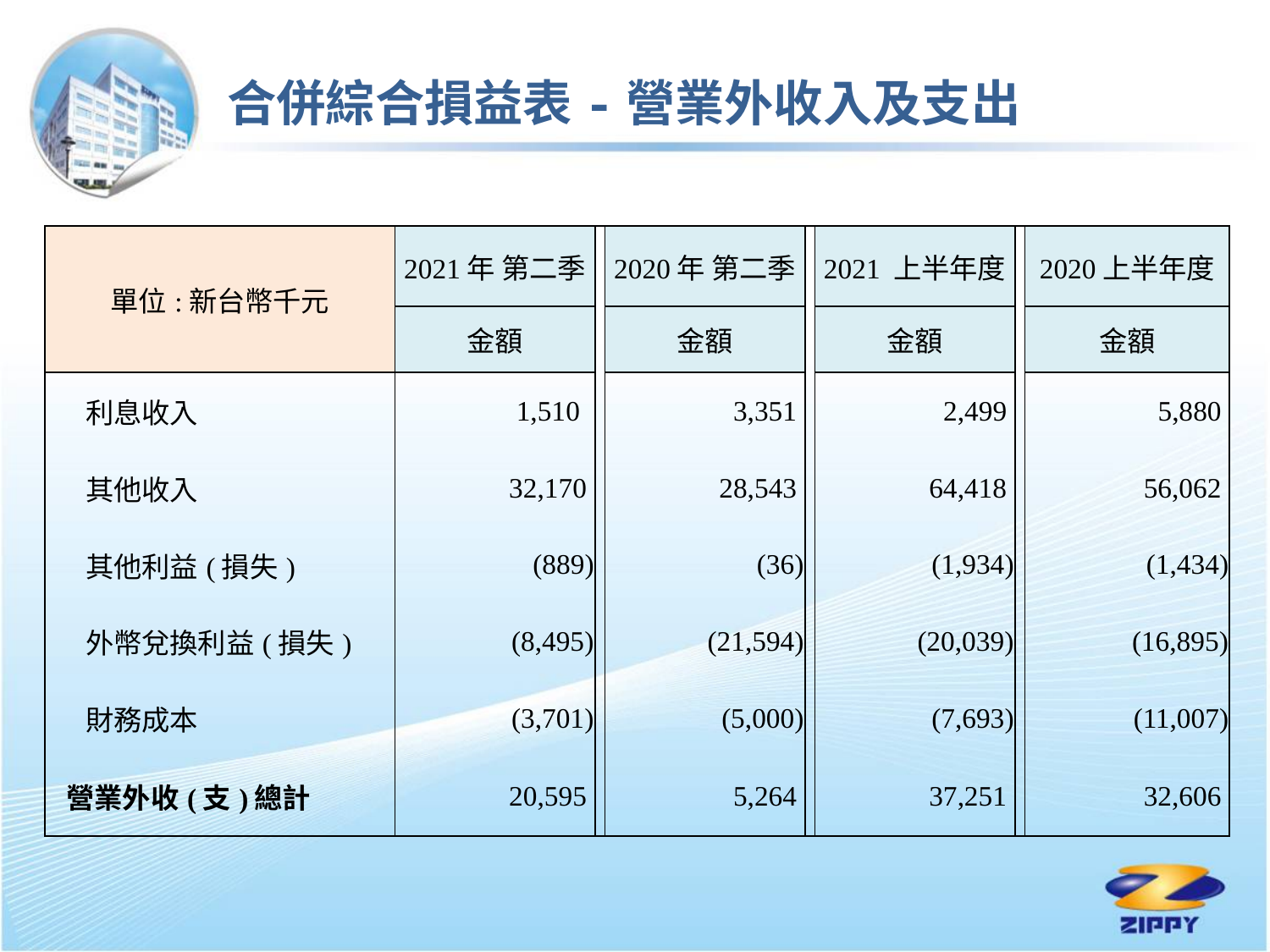

合併綜合損益表-營業外收入及支出
| 單位:新台幣千元 | 2021年 第二季 |  | 2020年 第二季 |  | 2021 上半年度 |  | 2020上半年度 |
| --- | --- | --- | --- | --- | --- | --- | --- |
|  | 金額 |  | 金額 |  | 金額 |  | 金額 |
| 利息收入 | 1,510 |  | 3,351 |  | 2,499 |  | 5,880 |
| 其他收入 | 32,170 |  | 28,543 |  | 64,418 |  | 56,062 |
| 其他利益(損失) | (889) |  | (36) |  | (1,934) |  | (1,434) |
| 外幣兌換利益(損失) | (8,495) |  | (21,594) |  | (20,039) |  | (16,895) |
| 財務成本 | (3,701) |  | (5,000) |  | (7,693) |  | (11,007) |
| 營業外收(支)總計 | 20,595 |  | 5,264 |  | 37,251 |  | 32,606 |